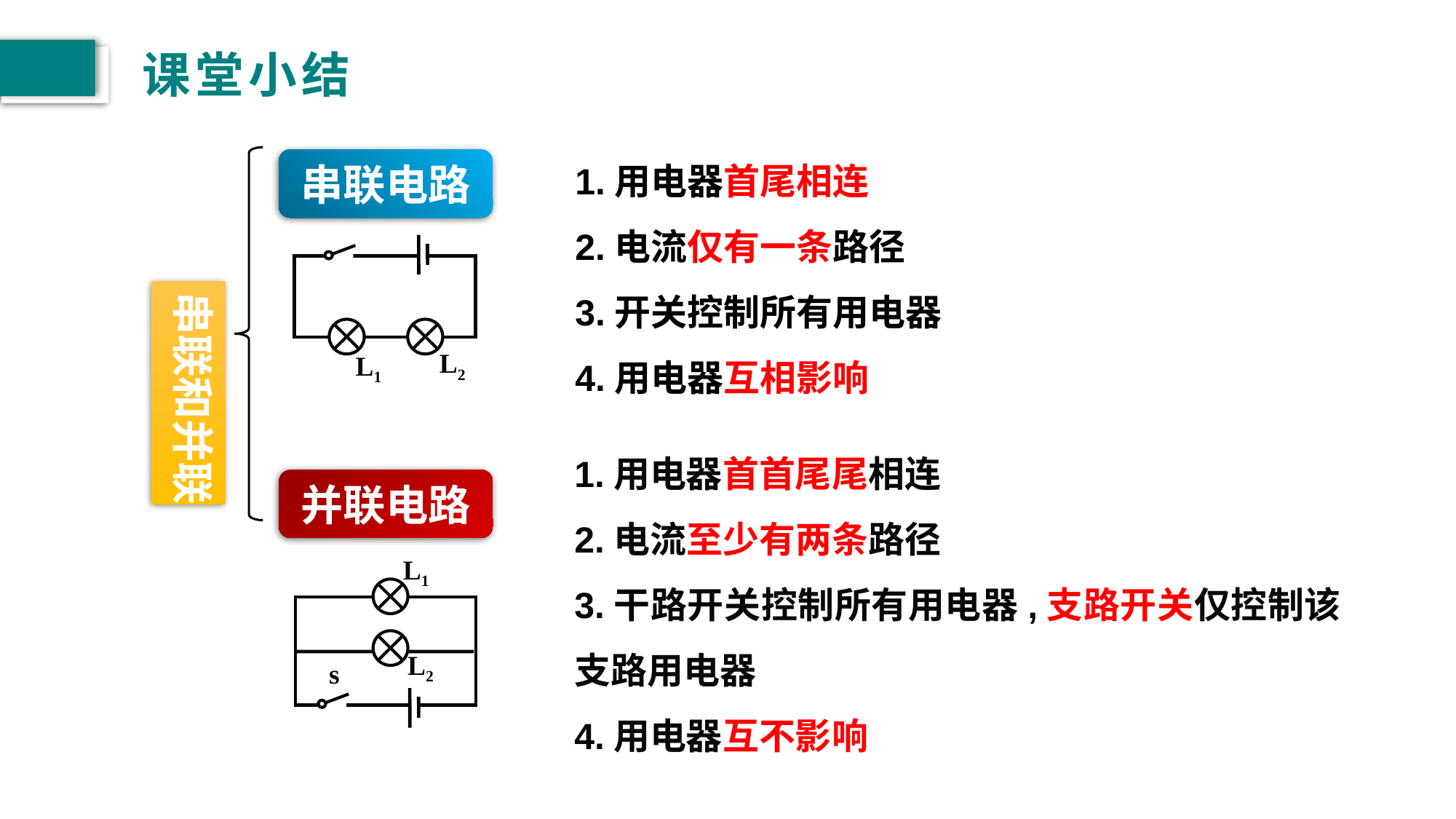

# 课堂小结
1.用电器首尾相连
2.电流仅有一条路径
3.开关控制所有用电器
4.用电器互相影响

串联电路

L2
L1
串联和并联
1.用电器首首尾尾相连
2.电流至少有两条路径
3.干路开关控制所有用电器,支路开关仅控制该支路用电器
4.用电器互不影响
并联电路
L1

L2

s